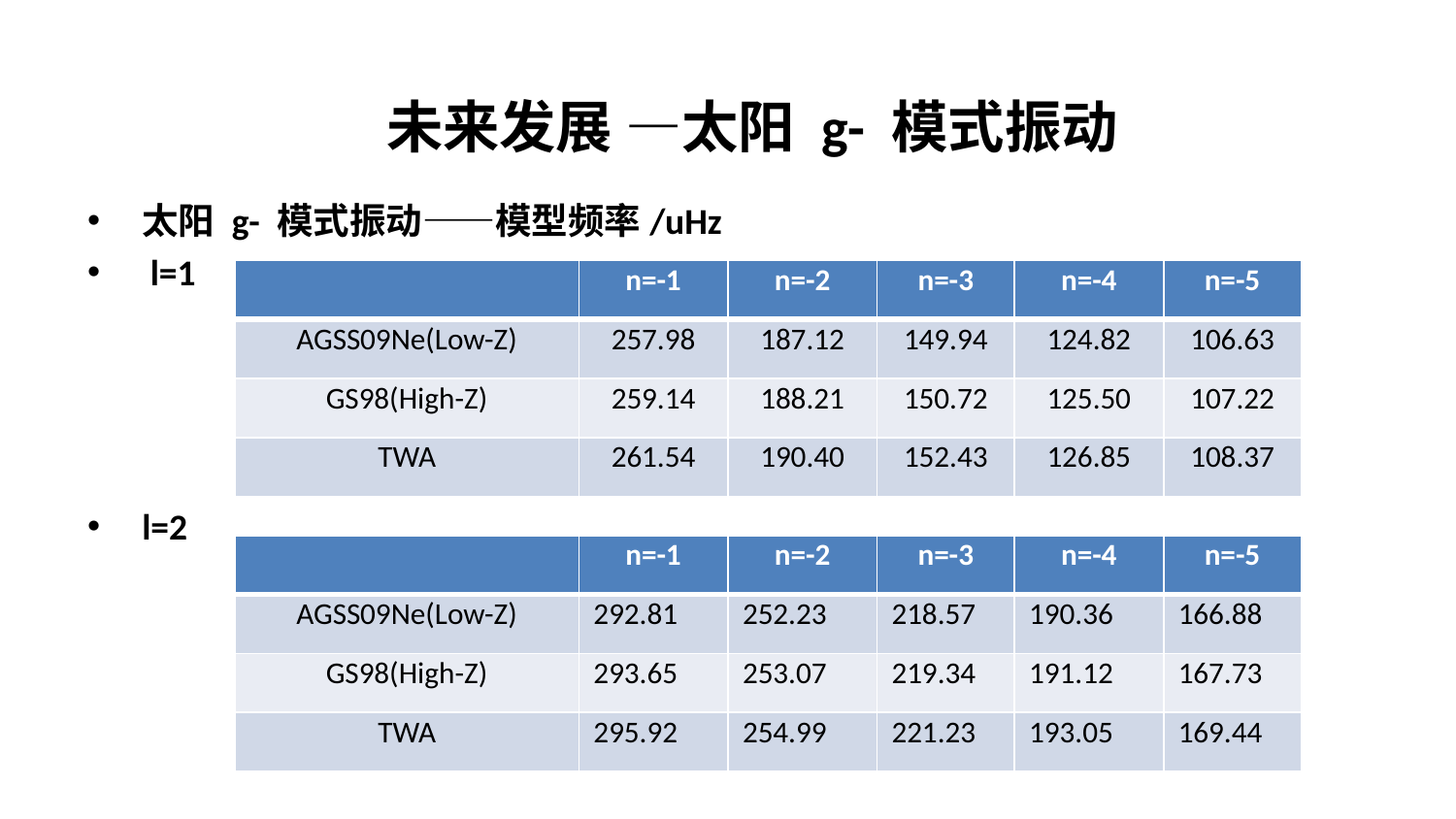

未来发展 —太阳 g- 模式振动
太阳 g- 模式振动——模型频率/uHz
 l=1

l=2
|  | n=-1 | n=-2 | n=-3 | n=-4 | n=-5 |
| --- | --- | --- | --- | --- | --- |
| AGSS09Ne(Low-Z) | 257.98 | 187.12 | 149.94 | 124.82 | 106.63 |
| GS98(High-Z) | 259.14 | 188.21 | 150.72 | 125.50 | 107.22 |
| TWA | 261.54 | 190.40 | 152.43 | 126.85 | 108.37 |
|  | n=-1 | n=-2 | n=-3 | n=-4 | n=-5 |
| --- | --- | --- | --- | --- | --- |
| AGSS09Ne(Low-Z) | 292.81 | 252.23 | 218.57 | 190.36 | 166.88 |
| GS98(High-Z) | 293.65 | 253.07 | 219.34 | 191.12 | 167.73 |
| TWA | 295.92 | 254.99 | 221.23 | 193.05 | 169.44 |